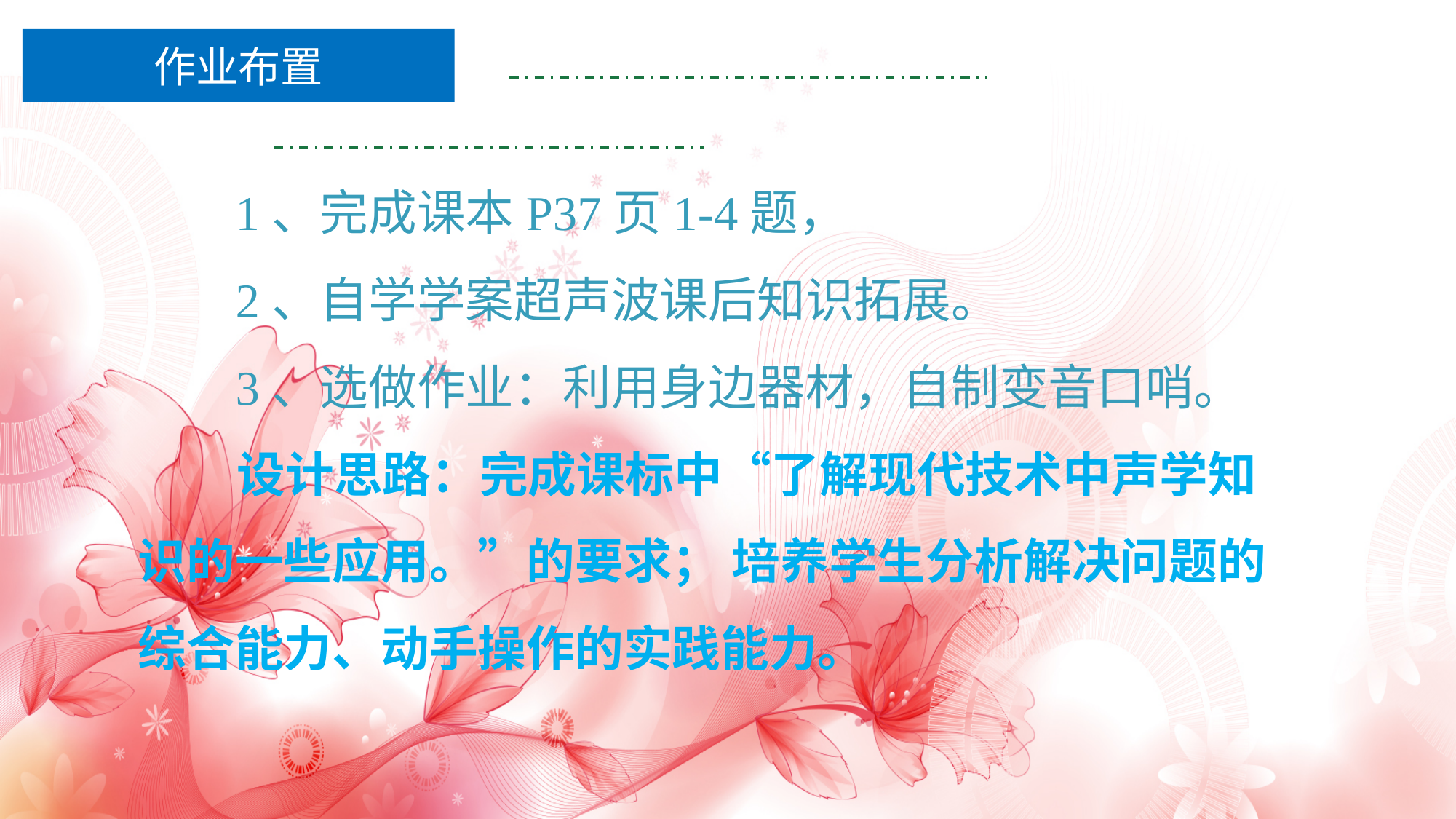

作业布置
        1、完成课本P37页1-4题，
        2、自学学案超声波课后知识拓展。
        3、选做作业：利用身边器材，自制变音口哨。
        设计思路：完成课标中“了解现代技术中声学知识的一些应用。”的要求； 培养学生分析解决问题的综合能力、动手操作的实践能力。